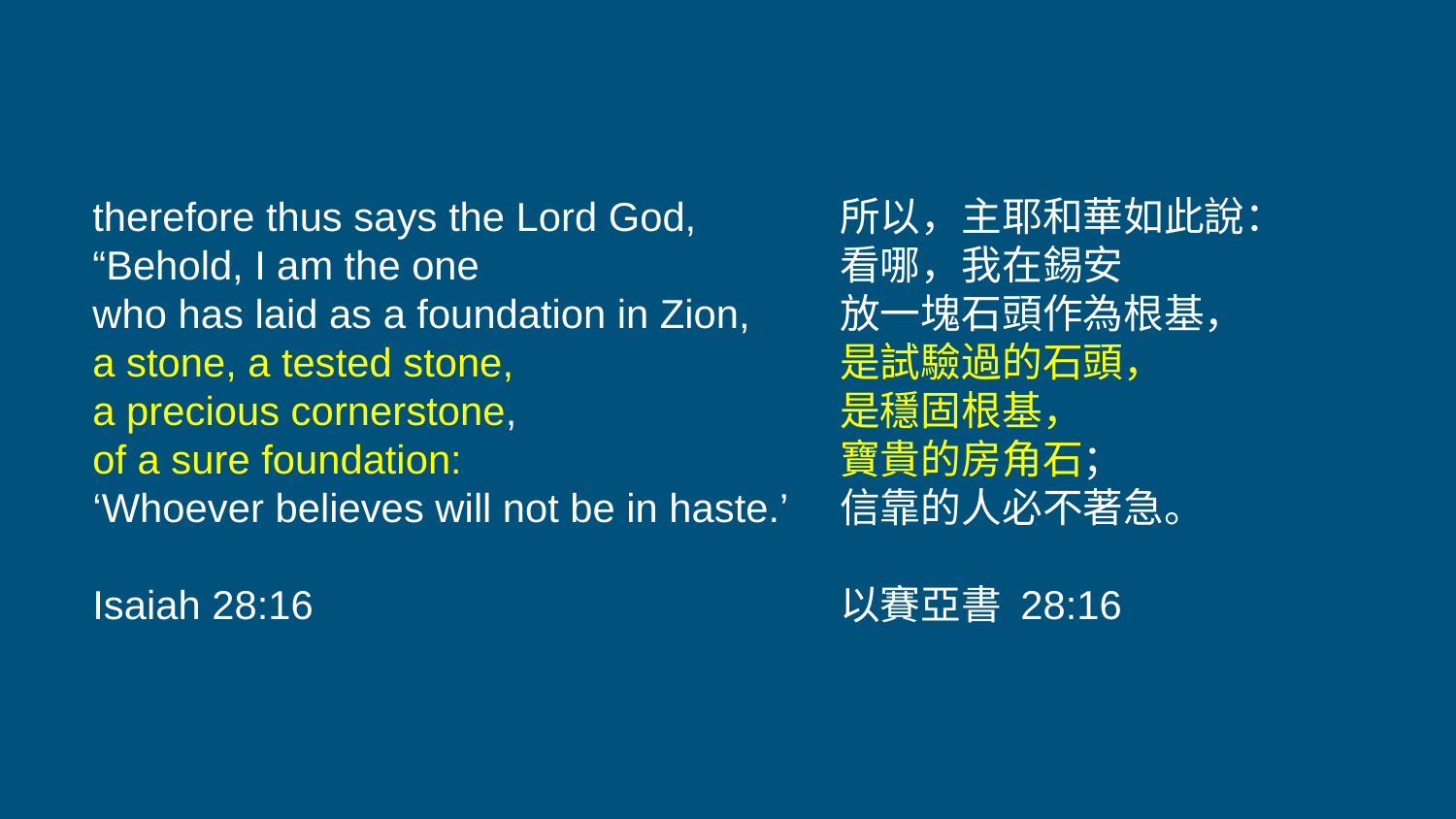

# therefore thus says the Lord God,
“Behold, I am the one
who has laid as a foundation in Zion,
a stone, a tested stone,
a precious cornerstone,
of a sure foundation:
‘Whoever believes will not be in haste.’

Isaiah 28:16
所以，主耶和華如此說：
看哪，我在錫安
放一塊石頭作為根基，
是試驗過的石頭，
是穩固根基，
寶貴的房角石；
信靠的人必不著急。

以賽亞書 28:16